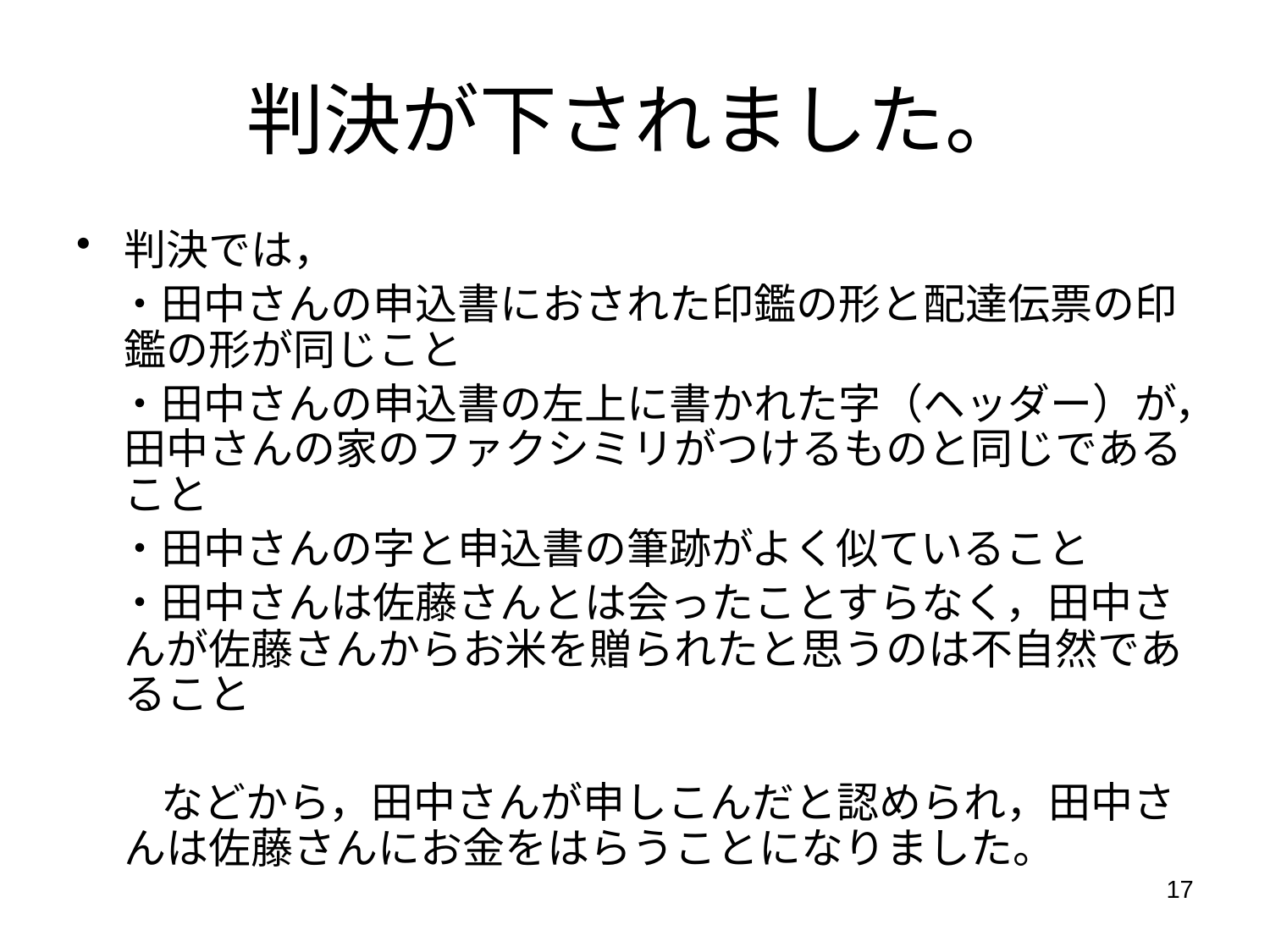

# 判決が下されました。
判決では，
　・田中さんの申込書におされた印鑑の形と配達伝票の印鑑の形が同じこと
　・田中さんの申込書の左上に書かれた字（ヘッダー）が，田中さんの家のファクシミリがつけるものと同じであること
　・田中さんの字と申込書の筆跡がよく似ていること
　・田中さんは佐藤さんとは会ったことすらなく，田中さんが佐藤さんからお米を贈られたと思うのは不自然であること

　　などから，田中さんが申しこんだと認められ，田中さんは佐藤さんにお金をはらうことになりました。
17